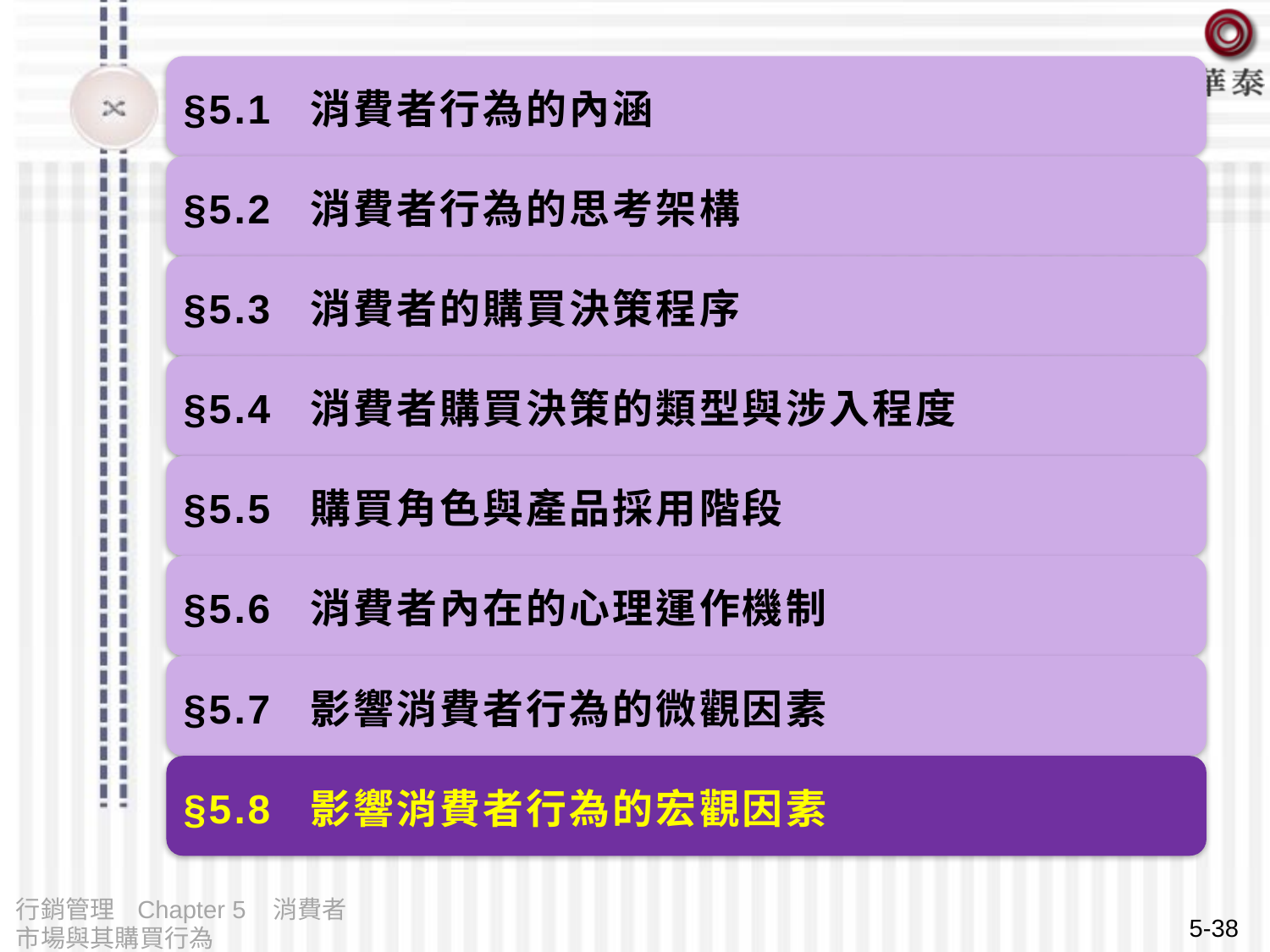

§5.1  消費者行為的內涵
§5.2  消費者行為的思考架構
§5.3  消費者的購買決策程序
§5.4  消費者購買決策的類型與涉入程度
§5.8  影響消費者行為的宏觀因素
§5.5  購買角色與產品採用階段
§5.6  消費者內在的心理運作機制
§5.7  影響消費者行為的微觀因素
行銷管理   Chapter 5   消費者市場與其購買行為
5-38